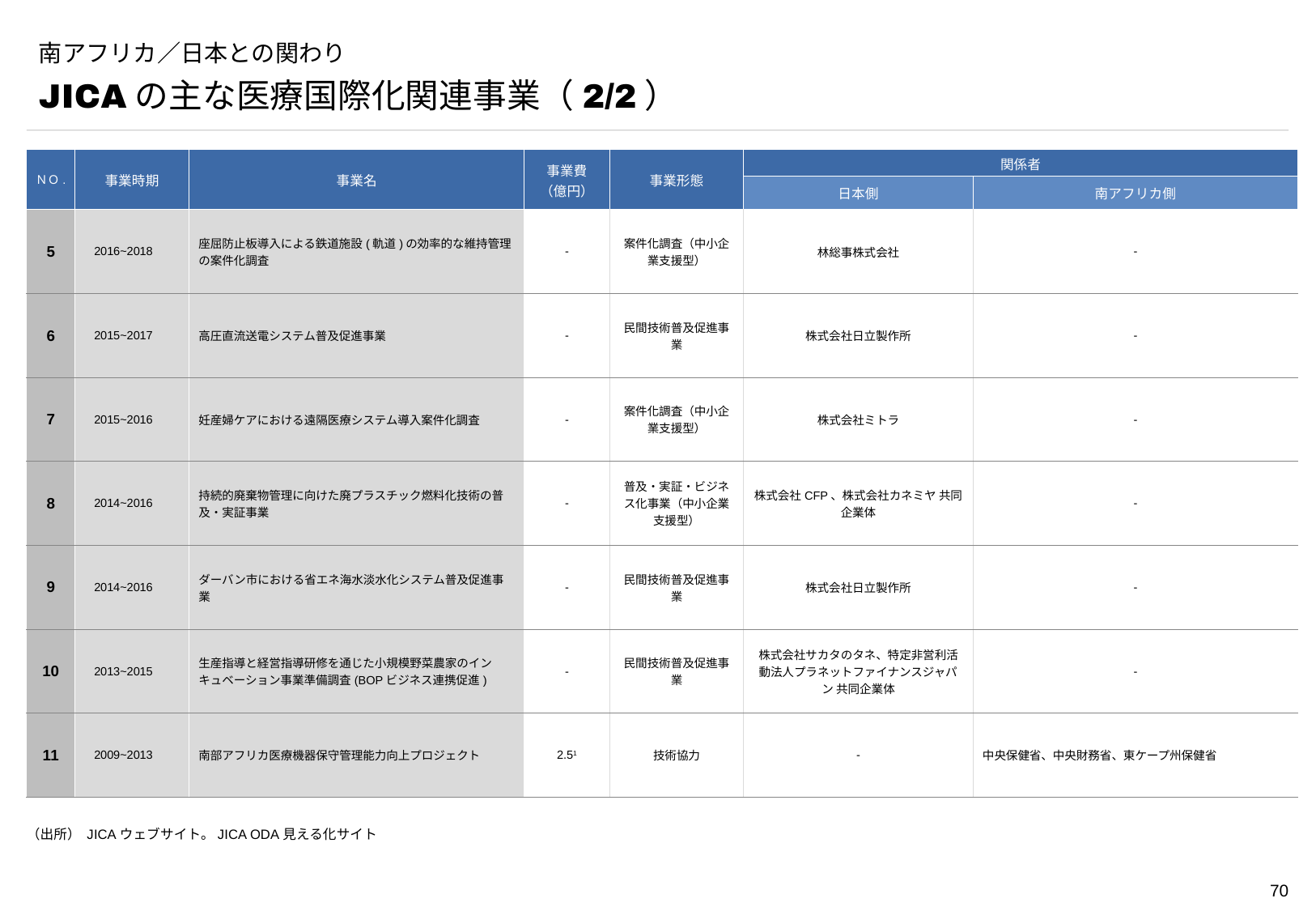

# 南アフリカ／日本との関わり
JICAの主な医療国際化関連事業（2/2）
| ＮＯ. | 事業時期 | 事業名 | 事業費 （億円） | 事業形態 | 関係者 |  |
| --- | --- | --- | --- | --- | --- | --- |
|  |  |  |  |  | 日本側 | 南アフリカ側 |
| 5 | 2016~2018 | 座屈防止板導入による鉄道施設(軌道)の効率的な維持管理の案件化調査 | - | 案件化調査（中小企業支援型） | 林総事株式会社 | - |
| 6 | 2015~2017 | 高圧直流送電システム普及促進事業 | - | 民間技術普及促進事業 | 株式会社日立製作所 | - |
| 7 | 2015~2016 | 妊産婦ケアにおける遠隔医療システム導入案件化調査 | - | 案件化調査（中小企業支援型） | 株式会社ミトラ | - |
| 8 | 2014~2016 | 持続的廃棄物管理に向けた廃プラスチック燃料化技術の普及・実証事業 | - | 普及・実証・ビジネス化事業（中小企業支援型） | 株式会社CFP、株式会社カネミヤ 共同企業体 | - |
| 9 | 2014~2016 | ダーバン市における省エネ海水淡水化システム普及促進事業 | - | 民間技術普及促進事業 | 株式会社日立製作所 | - |
| 10 | 2013~2015 | 生産指導と経営指導研修を通じた小規模野菜農家のインキュベーション事業準備調査(BOPビジネス連携促進) | - | 民間技術普及促進事業 | 株式会社サカタのタネ、特定非営利活動法人プラネットファイナンスジャパン 共同企業体 | - |
| 11 | 2009~2013 | 南部アフリカ医療機器保守管理能力向上プロジェクト | 2.51 | 技術協力 | - | 中央保健省、中央財務省、東ケープ州保健省 |
（出所） JICAウェブサイト。JICA ODA見える化サイト